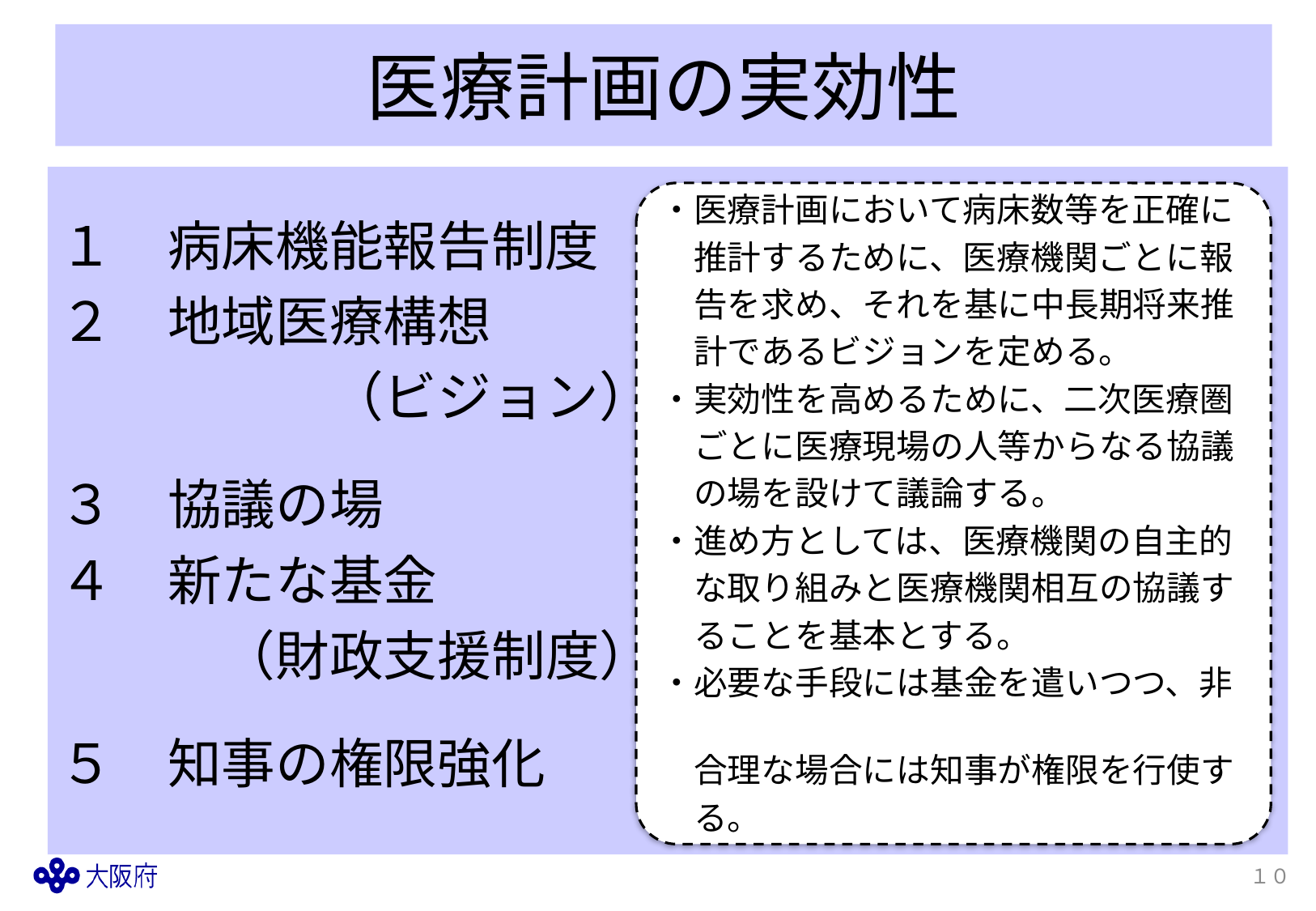

# 医療計画の実効性
１　病床機能報告制度
２　地域医療構想
　　　　　（ビジョン）
３　協議の場
４　新たな基金
　　　（財政支援制度）
５　知事の権限強化

・医療計画において病床数等を正確に
　推計するために、医療機関ごとに報
　告を求め、それを基に中長期将来推
　計であるビジョンを定める。
・実効性を高めるために、二次医療圏
　ごとに医療現場の人等からなる協議
　の場を設けて議論する。
・進め方としては、医療機関の自主的
　な取り組みと医療機関相互の協議す
　ることを基本とする。
・必要な手段には基金を遣いつつ、非
　合理な場合には知事が権限を行使す
　る。
１０